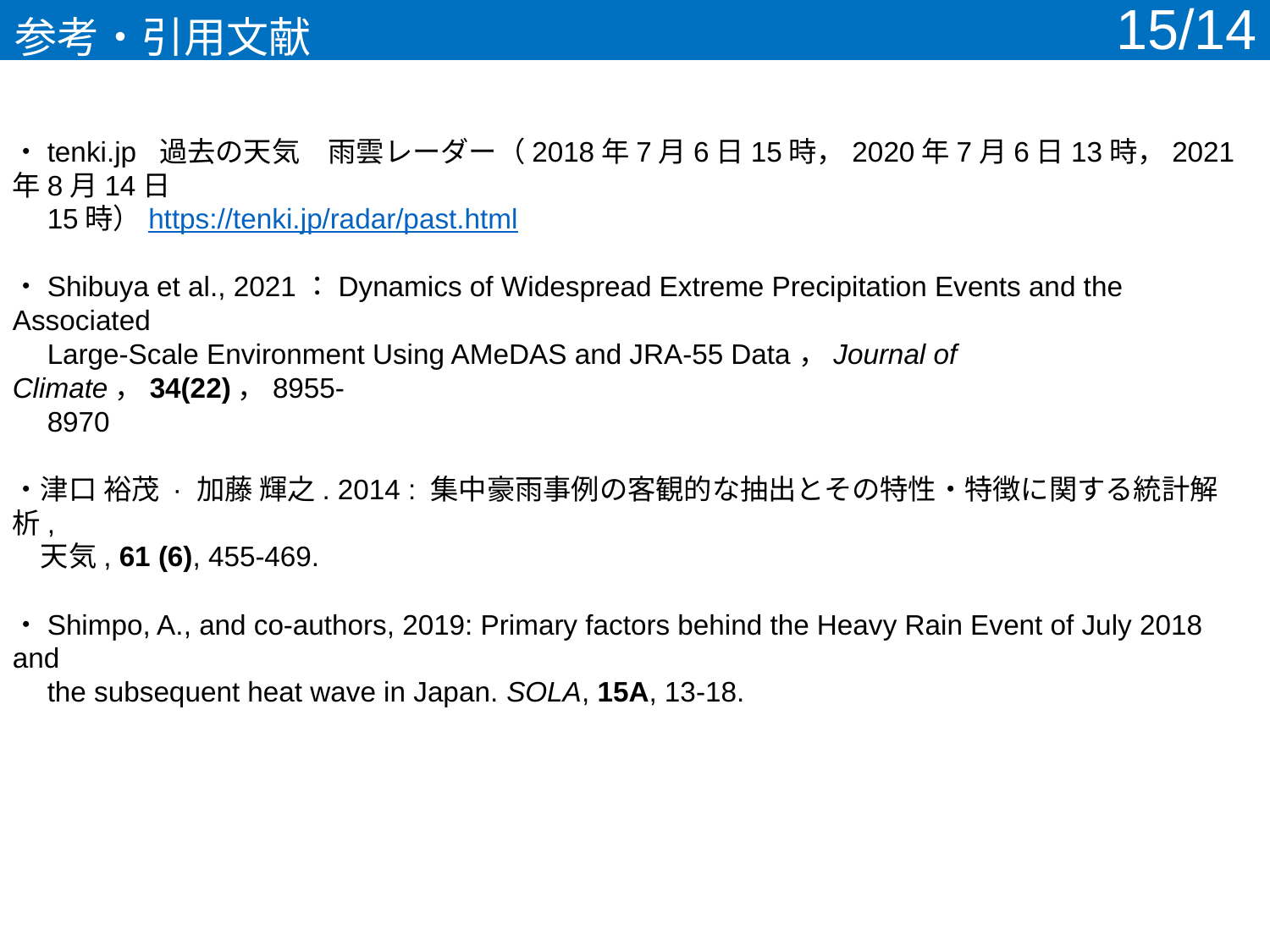

15/14
参考・引用文献

・tenki.jp  過去の天気　雨雲レーダー（2018年7月6日15時，2020年7月6日13時，2021年8月14日
　15時）https://tenki.jp/radar/past.html

・Shibuya et al., 2021：Dynamics of Widespread Extreme Precipitation Events and the Associated
　Large-Scale Environment Using AMeDAS and JRA-55 Data，Journal of Climate，34(22)，8955-
　8970

・津口 裕茂 · 加藤 輝之. 2014 : 集中豪雨事例の客観的な抽出とその特性・特徴に関する統計解析,
　天気, 61 (6), 455-469.

・Shimpo, A., and co-authors, 2019: Primary factors behind the Heavy Rain Event of July 2018 and
　the subsequent heat wave in Japan. SOLA, 15A, 13-18.